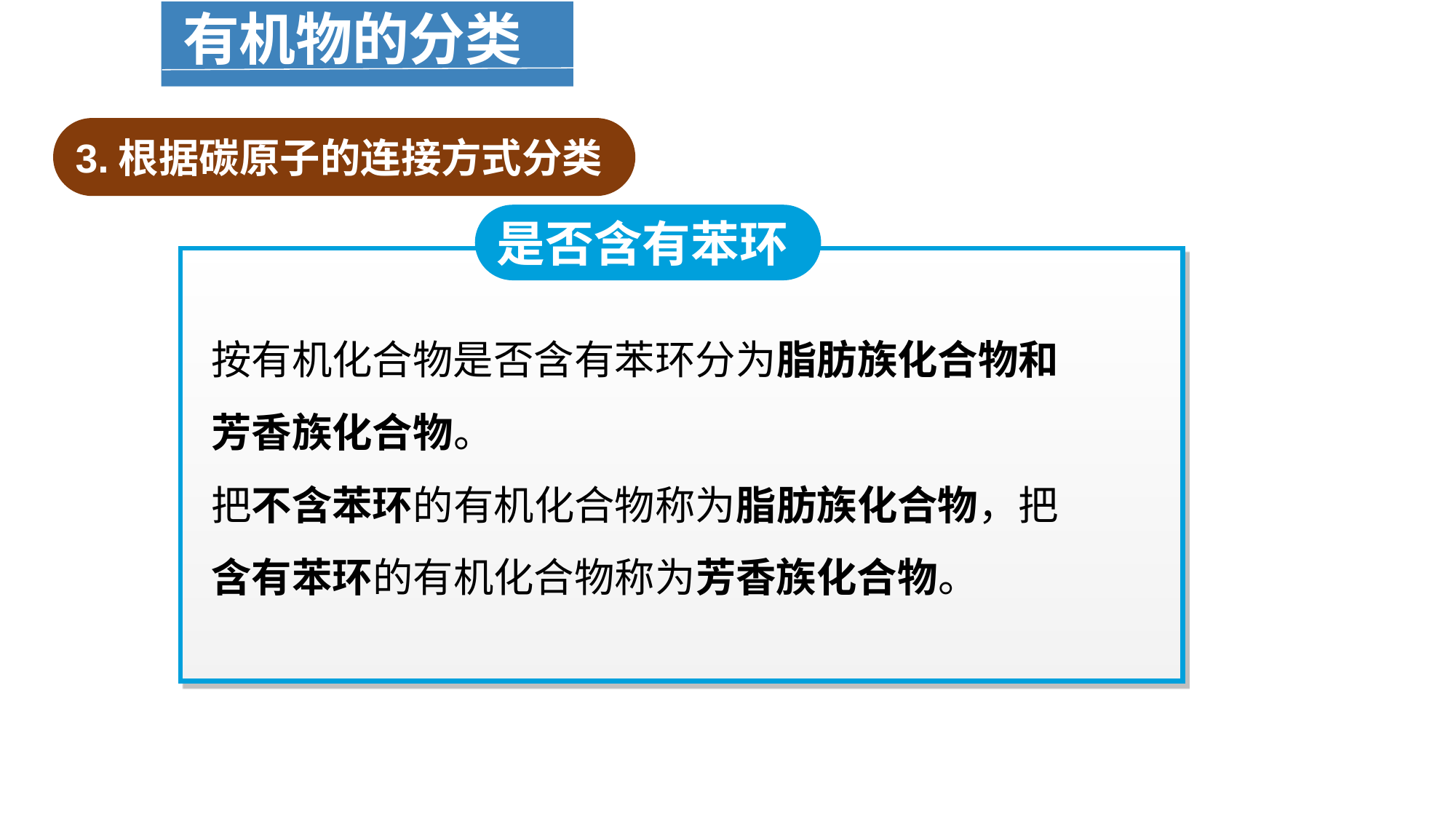

有机物的分类
3.根据碳原子的连接方式分类
是否含有苯环

按有机化合物是否含有苯环分为脂肪族化合物和芳香族化合物。
把不含苯环的有机化合物称为脂肪族化合物，把含有苯环的有机化合物称为芳香族化合物。